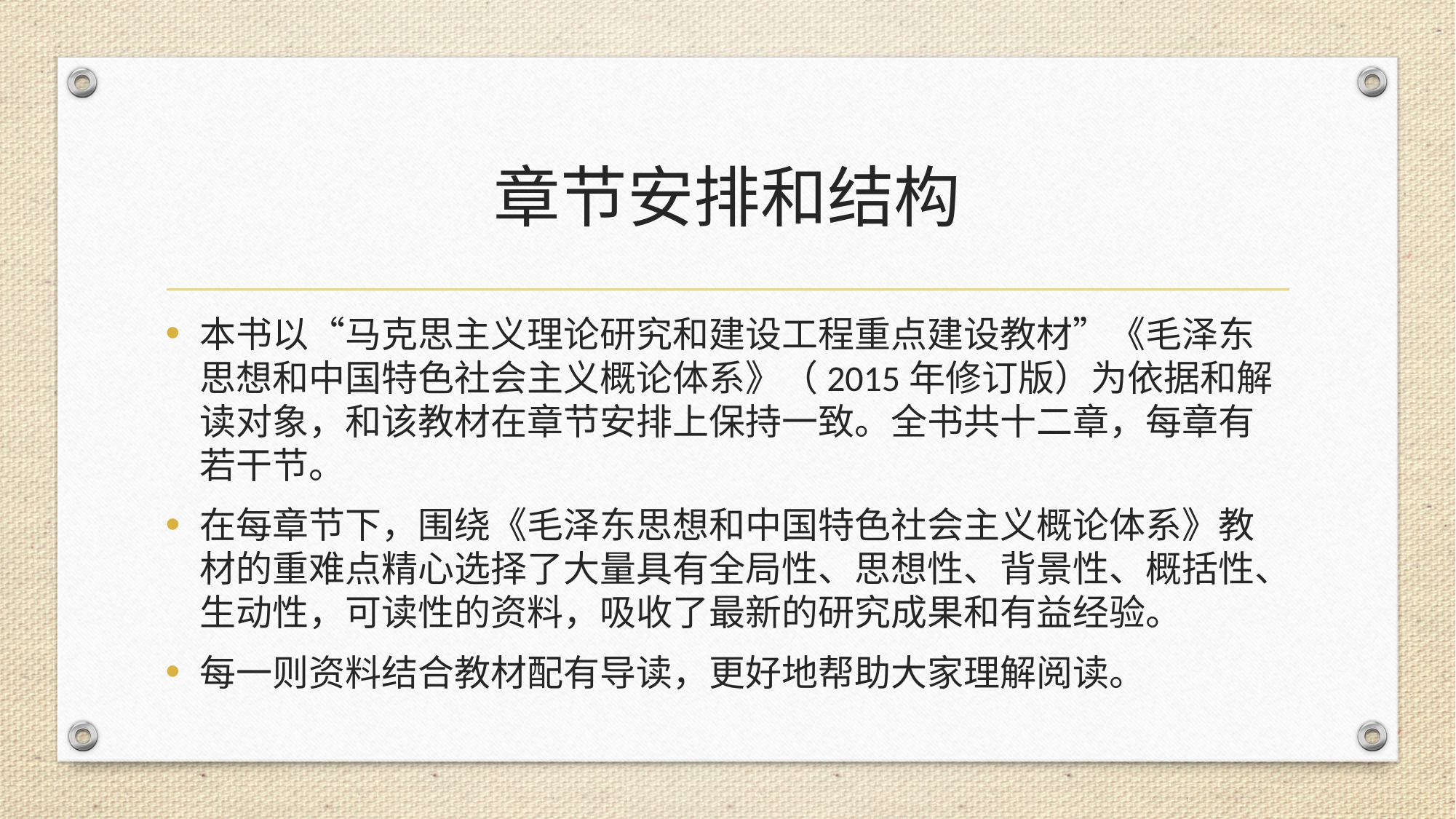

# 章节安排和结构
本书以“马克思主义理论研究和建设工程重点建设教材”《毛泽东思想和中国特色社会主义概论体系》（2015年修订版）为依据和解读对象，和该教材在章节安排上保持一致。全书共十二章，每章有若干节。
在每章节下，围绕《毛泽东思想和中国特色社会主义概论体系》教材的重难点精心选择了大量具有全局性、思想性、背景性、概括性、生动性，可读性的资料，吸收了最新的研究成果和有益经验。
每一则资料结合教材配有导读，更好地帮助大家理解阅读。